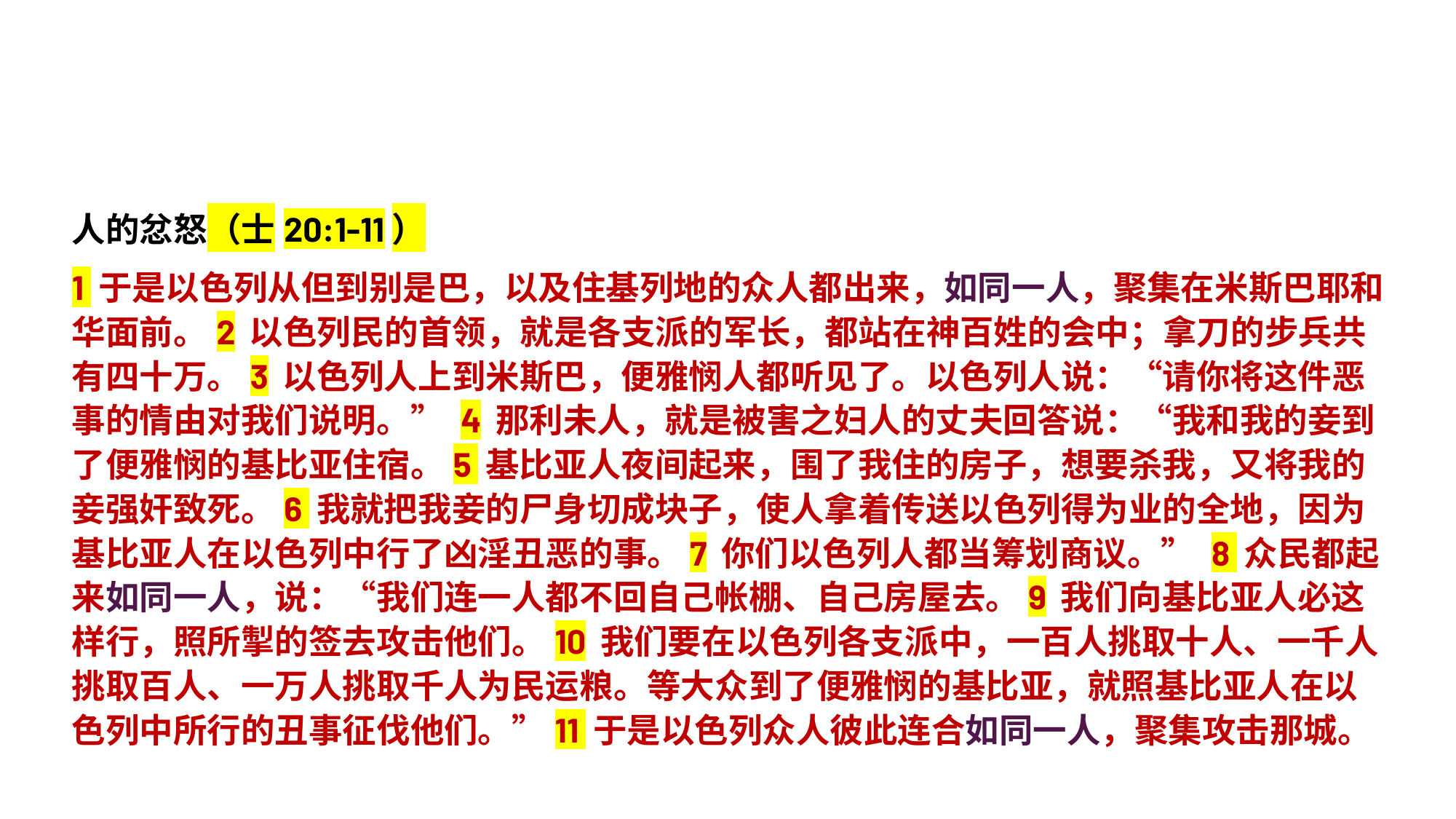

人的忿怒（士20:1-11）
1 于是以色列从但到别是巴，以及住基列地的众人都出来，如同一人，聚集在米斯巴耶和华面前。2 以色列民的首领，就是各支派的军长，都站在神百姓的会中；拿刀的步兵共有四十万。3 以色列人上到米斯巴，便雅悯人都听见了。以色列人说：“请你将这件恶事的情由对我们说明。” 4 那利未人，就是被害之妇人的丈夫回答说：“我和我的妾到了便雅悯的基比亚住宿。5 基比亚人夜间起来，围了我住的房子，想要杀我，又将我的妾强奸致死。6 我就把我妾的尸身切成块子，使人拿着传送以色列得为业的全地，因为基比亚人在以色列中行了凶淫丑恶的事。7 你们以色列人都当筹划商议。” 8 众民都起来如同一人，说：“我们连一人都不回自己帐棚、自己房屋去。9 我们向基比亚人必这样行，照所掣的签去攻击他们。10 我们要在以色列各支派中，一百人挑取十人、一千人挑取百人、一万人挑取千人为民运粮。等大众到了便雅悯的基比亚，就照基比亚人在以色列中所行的丑事征伐他们。”11 于是以色列众人彼此连合如同一人，聚集攻击那城。